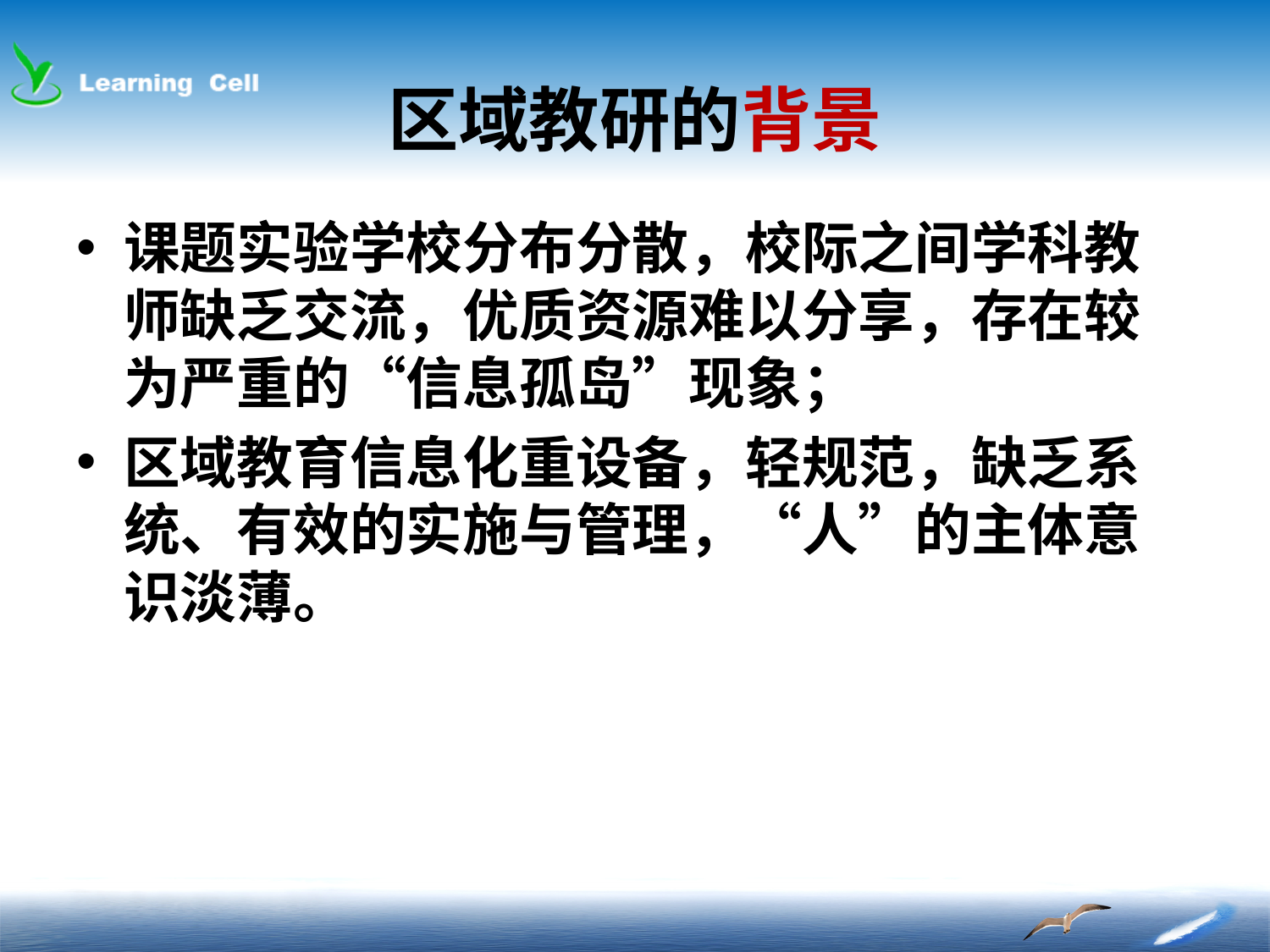

# 区域教研的背景
课题实验学校分布分散，校际之间学科教师缺乏交流，优质资源难以分享，存在较为严重的“信息孤岛”现象；
区域教育信息化重设备，轻规范，缺乏系统、有效的实施与管理，“人”的主体意识淡薄。